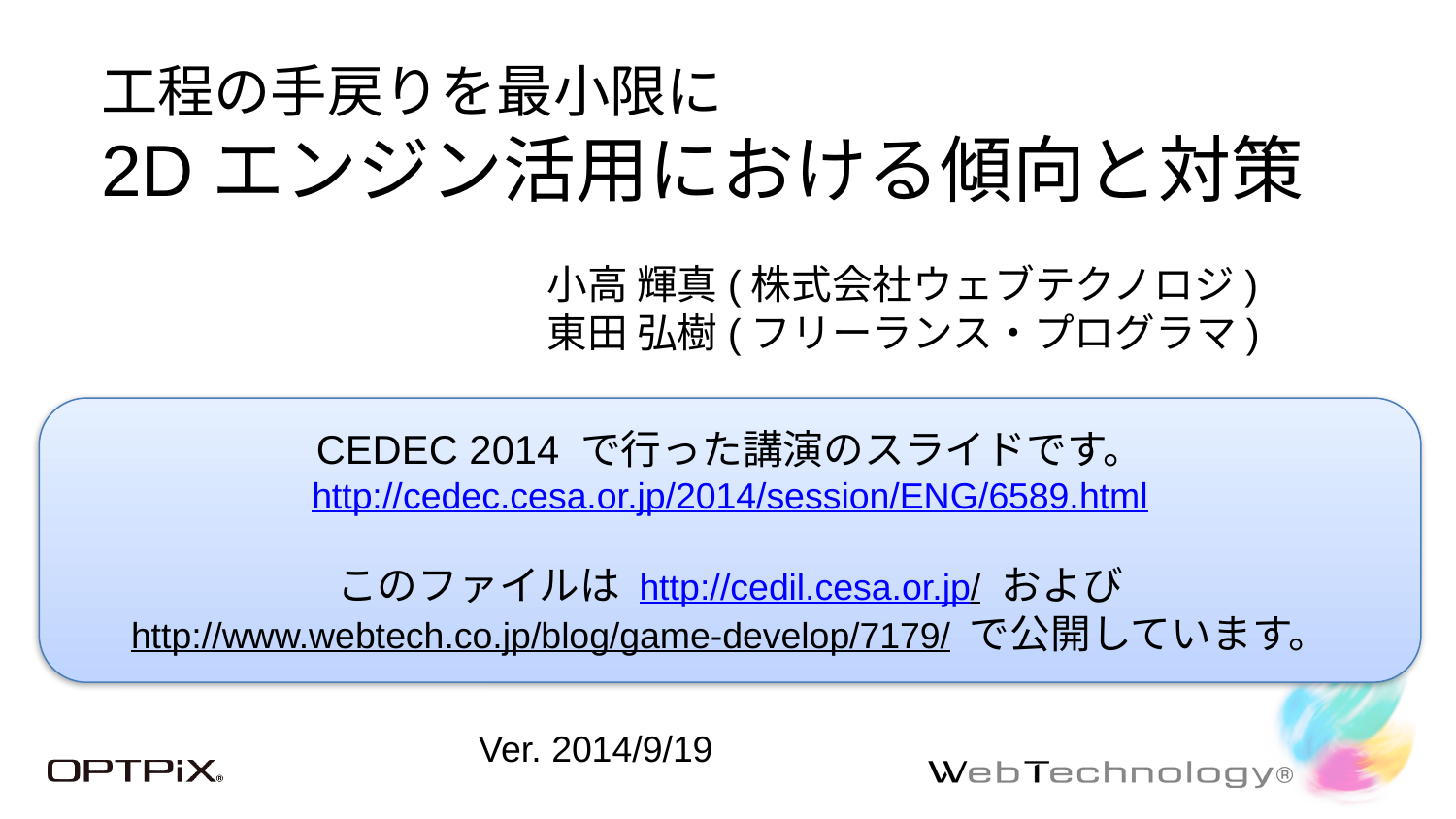

# 工程の手戻りを最小限に 2Dエンジン活用における傾向と対策 　　　　　　　　　　　小高 輝真(株式会社ウェブテクノロジ) 　　　　　　　　　　　東田 弘樹(フリーランス・プログラマ)

CEDEC 2014 で行った講演のスライドです。
http://cedec.cesa.or.jp/2014/session/ENG/6589.html

このファイルは http://cedil.cesa.or.jp/ および
http://www.webtech.co.jp/blog/game-develop/7179/ で公開しています。

Ver. 2014/9/19